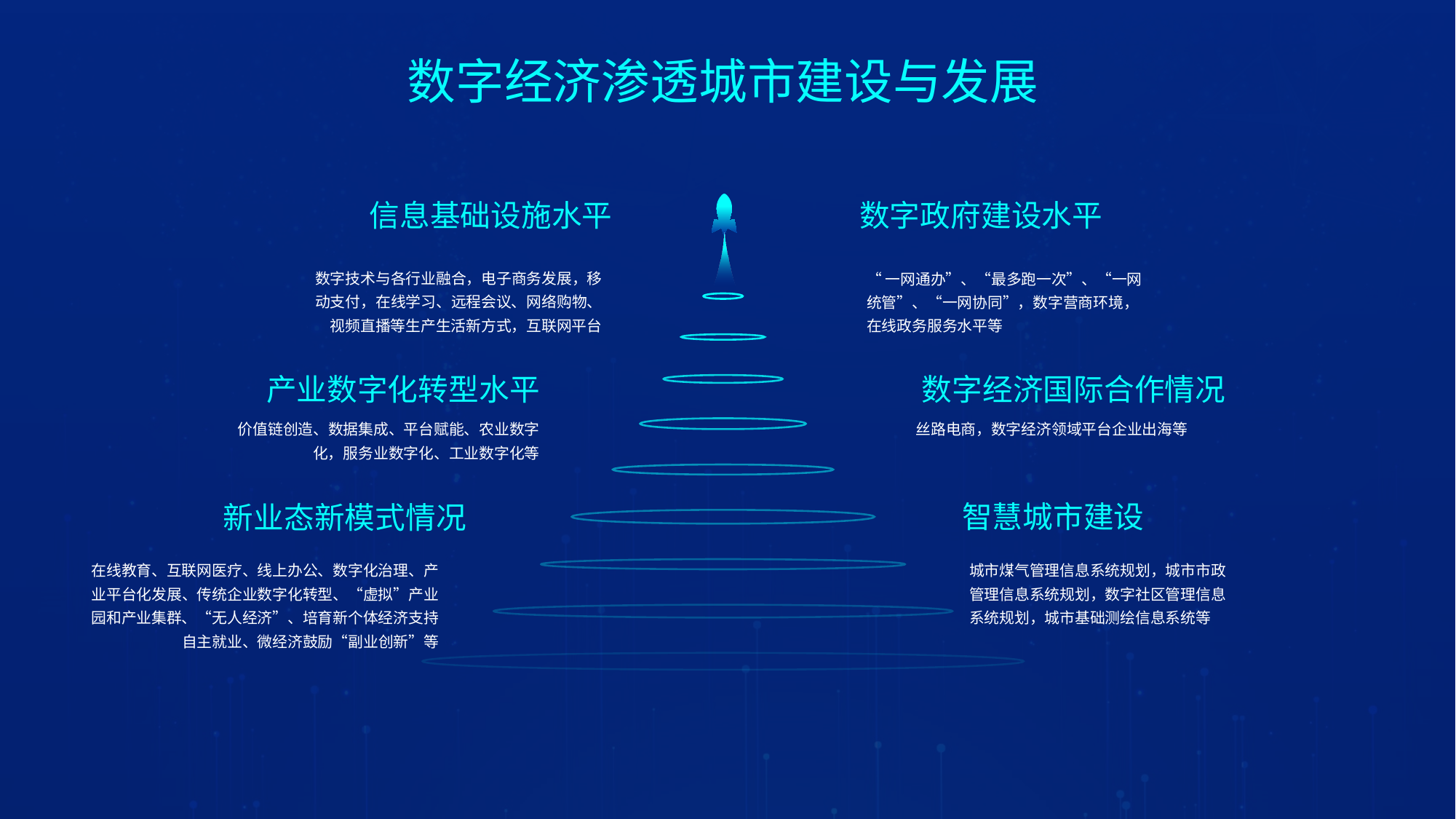

数字经济渗透城市建设与发展
信息基础设施水平
数字政府建设水平

数字技术与各行业融合，电子商务发展，移动支付，在线学习、远程会议、网络购物、视频直播等生产生活新方式，互联网平台
“一网通办”、“最多跑一次”、“一网统管”、“一网协同”，数字营商环境，在线政务服务水平等

产业数字化转型水平
数字经济国际合作情况

价值链创造、数据集成、平台赋能、农业数字化，服务业数字化、工业数字化等
丝路电商，数字经济领域平台企业出海等

智慧城市建设
新业态新模式情况

城市煤气管理信息系统规划，城市市政管理信息系统规划，数字社区管理信息系统规划，城市基础测绘信息系统等
在线教育、互联网医疗、线上办公、数字化治理、产业平台化发展、传统企业数字化转型、“虚拟”产业园和产业集群、“无人经济”、培育新个体经济支持自主就业、微经济鼓励“副业创新”等